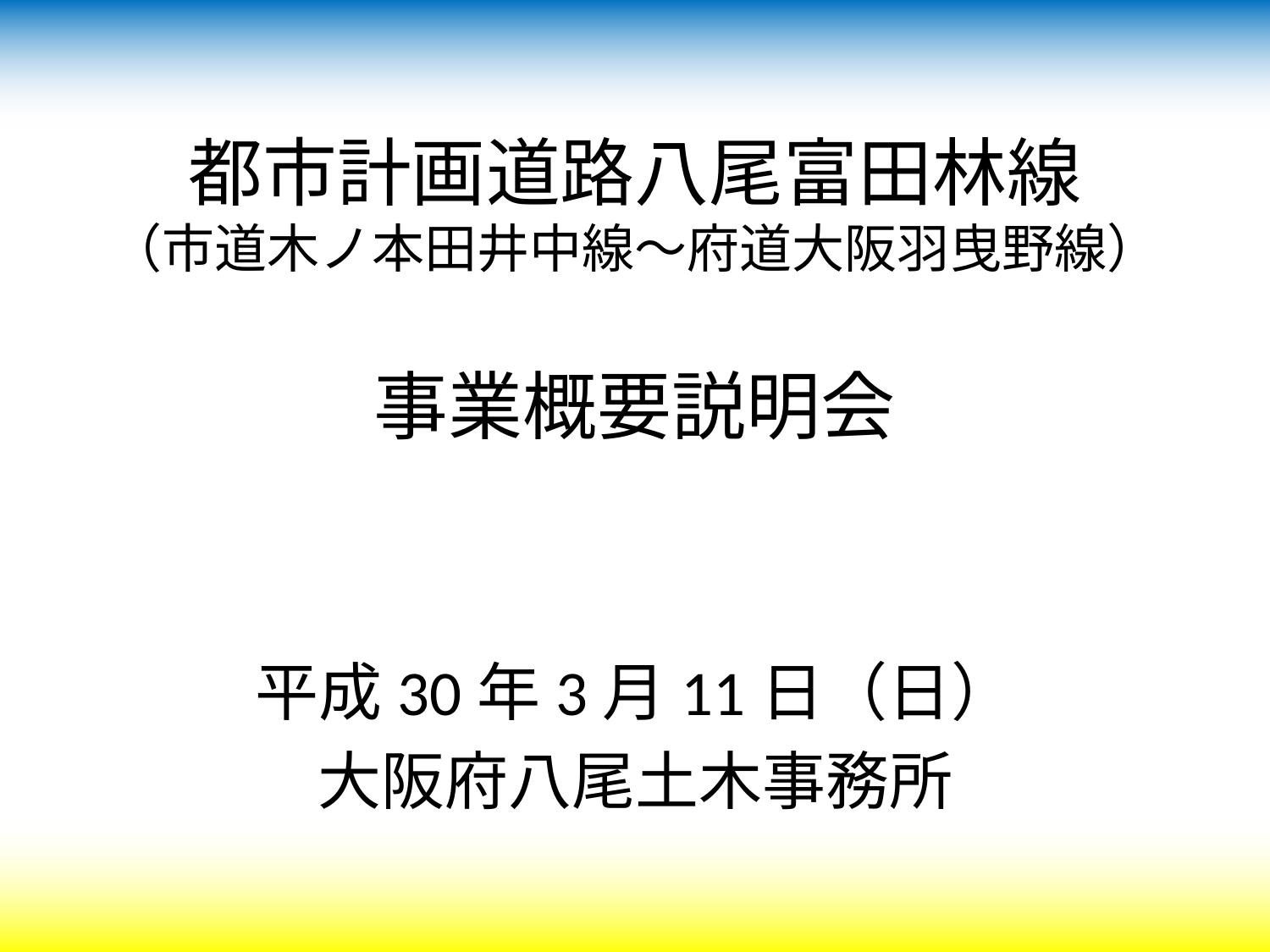

# 都市計画道路八尾富田林線 （市道木ノ本田井中線～府道大阪羽曳野線） 事業概要説明会
平成30年3月11日（日）
大阪府八尾土木事務所